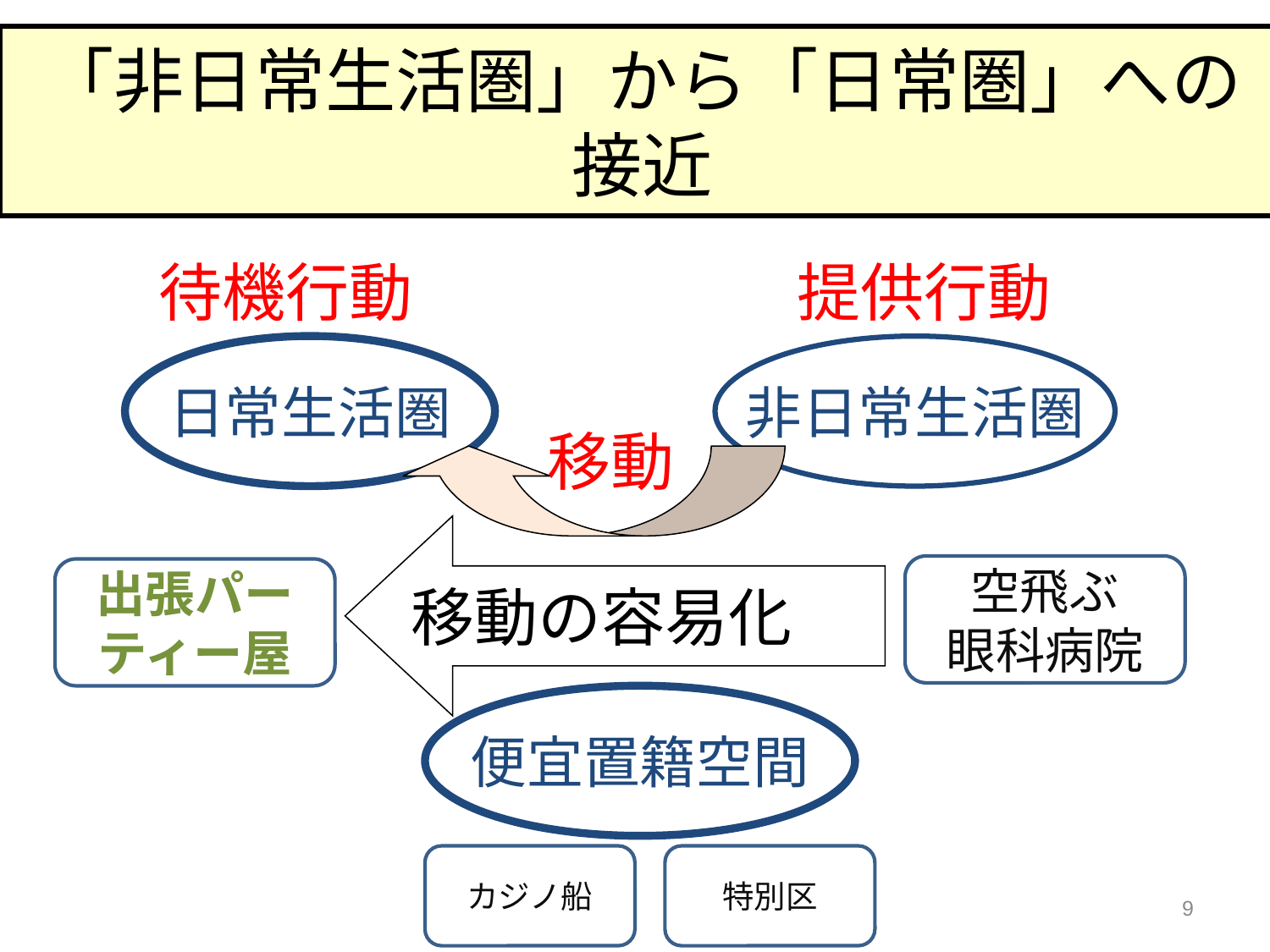

# 「非日常生活圏」から「日常圏」への接近
待機行動
提供行動
日常生活圏
非日常生活圏
移動

移動の容易化
空飛ぶ
眼科病院
出張パーティー屋
便宜置籍空間
カジノ船
特別区
9